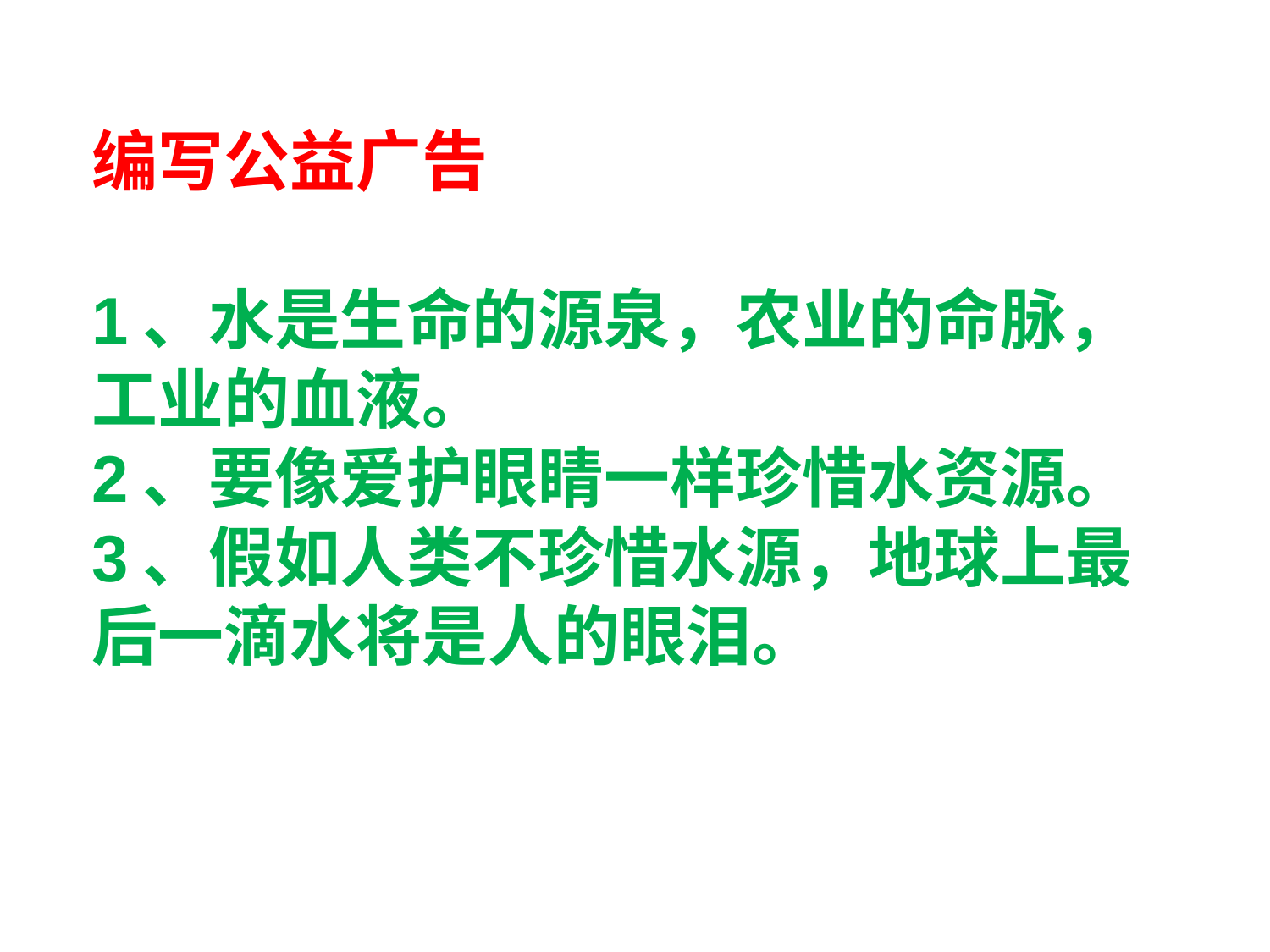

# 编写公益广告 1、水是生命的源泉，农业的命脉，工业的血液。 2、要像爱护眼睛一样珍惜水资源。 3、假如人类不珍惜水源，地球上最后一滴水将是人的眼泪。